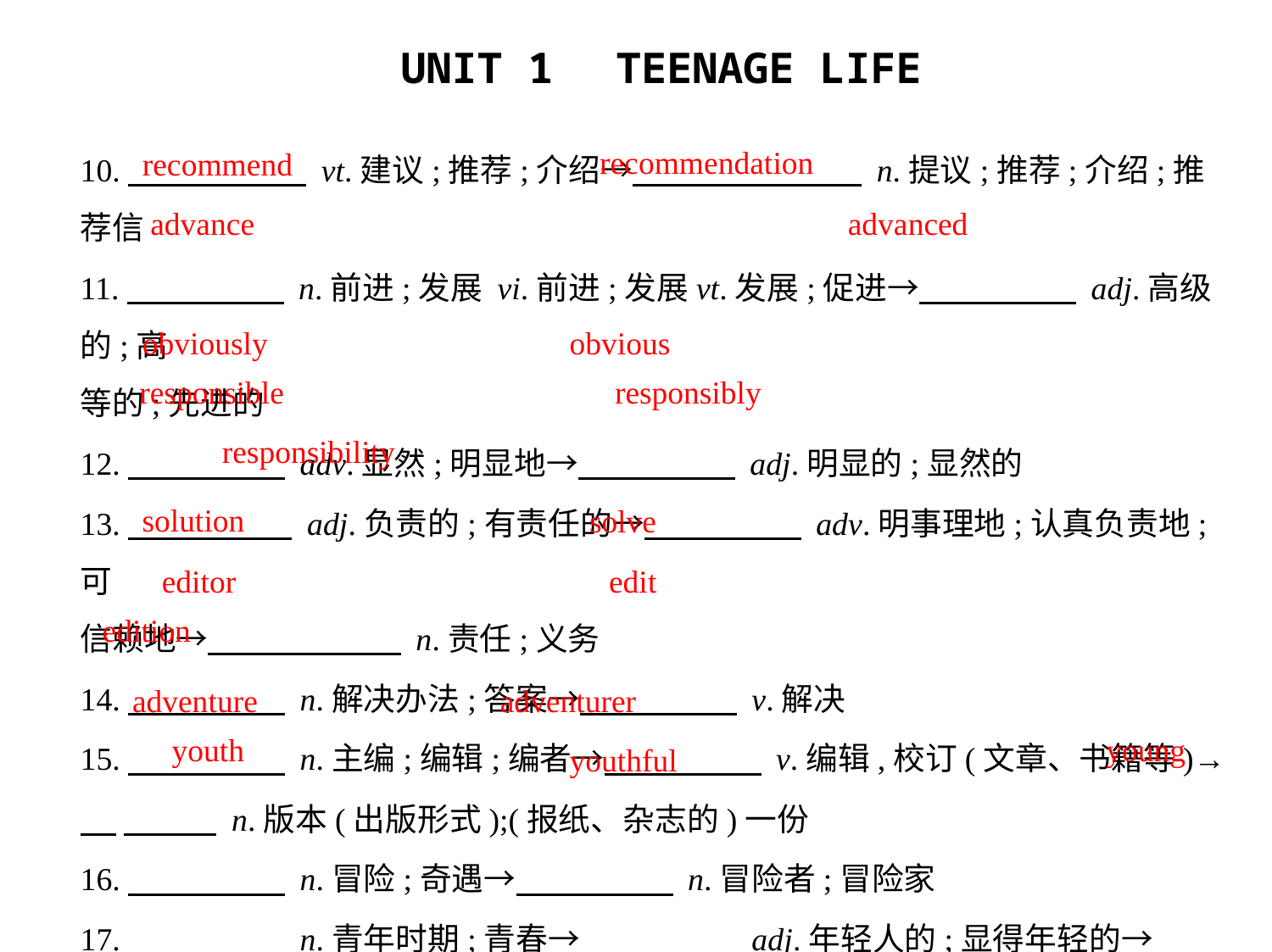

10.　　　　        vt.建议;推荐;介绍→　　          　　     n.提议;推荐;介绍;推荐信
11.　　　　     n.前进;发展 vi.前进;发展vt.发展;促进→　　　　     adj.高级的;高
等的;先进的
12.　　　　     adv.显然;明显地→　　　　     adj.明显的;显然的
13.　　　 　     adj.负责的;有责任的→　　　　     adv.明事理地;认真负责地;可
信赖地→　　　　          n.责任;义务
14.　　　　     n.解决办法;答案→　　　　     v.解决
15.　　　　     n.主编;编辑;编者→　　　　     v.编辑,校订(文章、书籍等)→
     　　     n.版本(出版形式);(报纸、杂志的)一份
16.　　　　     n.冒险;奇遇→　　　　     n.冒险者;冒险家
17.　　　　     n.青年时期;青春→　　　　     adj.年轻人的;显得年轻的→　           
adj.年轻的;幼小的
recommendation
recommend
advance
advanced
obviously
obvious
responsible
responsibly
responsibility
solution
solve
editor
edit
edition
adventure
adventurer
youth
young
youthful